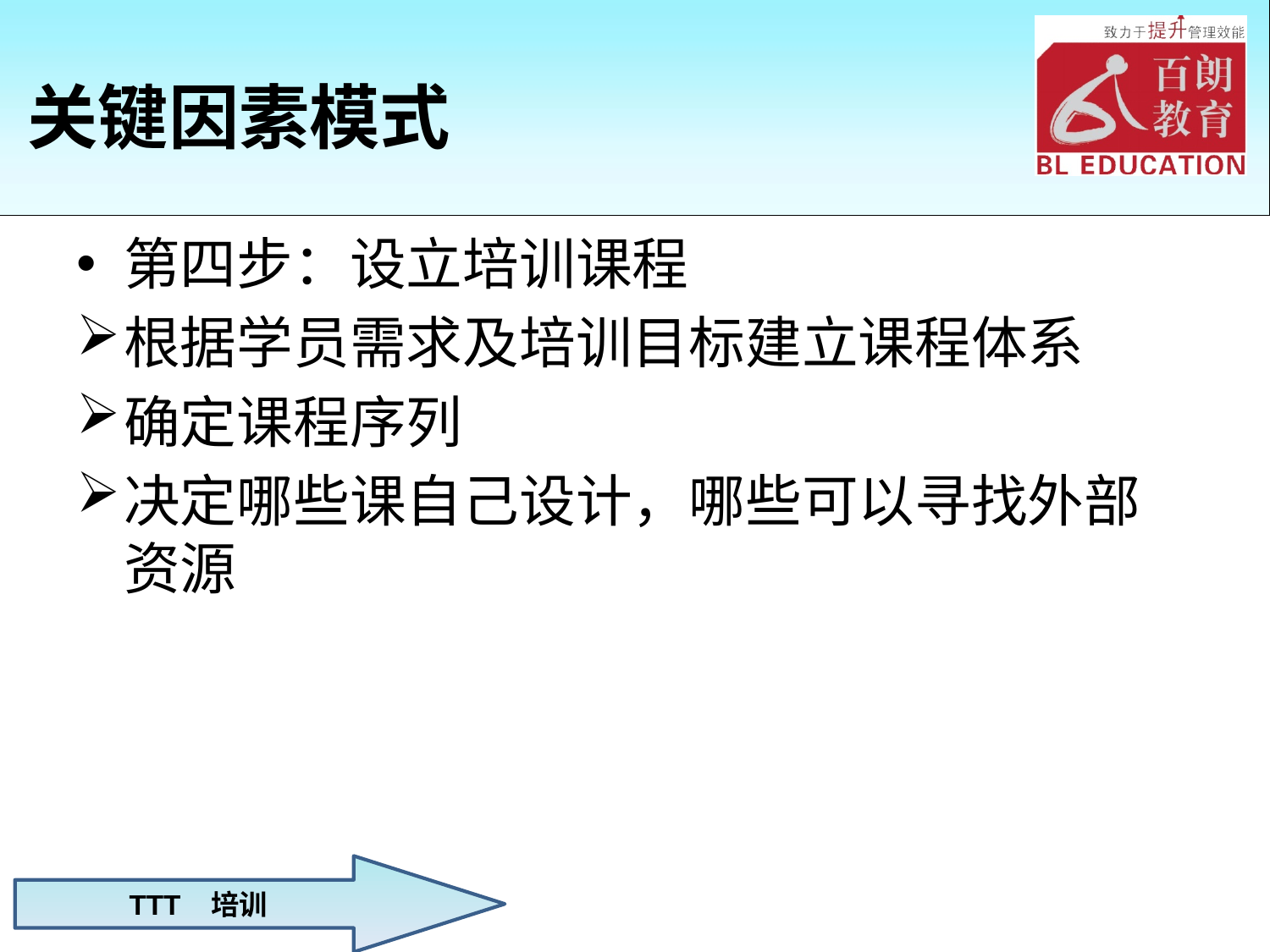

# 关键因素模式
第四步：设立培训课程
根据学员需求及培训目标建立课程体系
确定课程序列
决定哪些课自己设计，哪些可以寻找外部资源